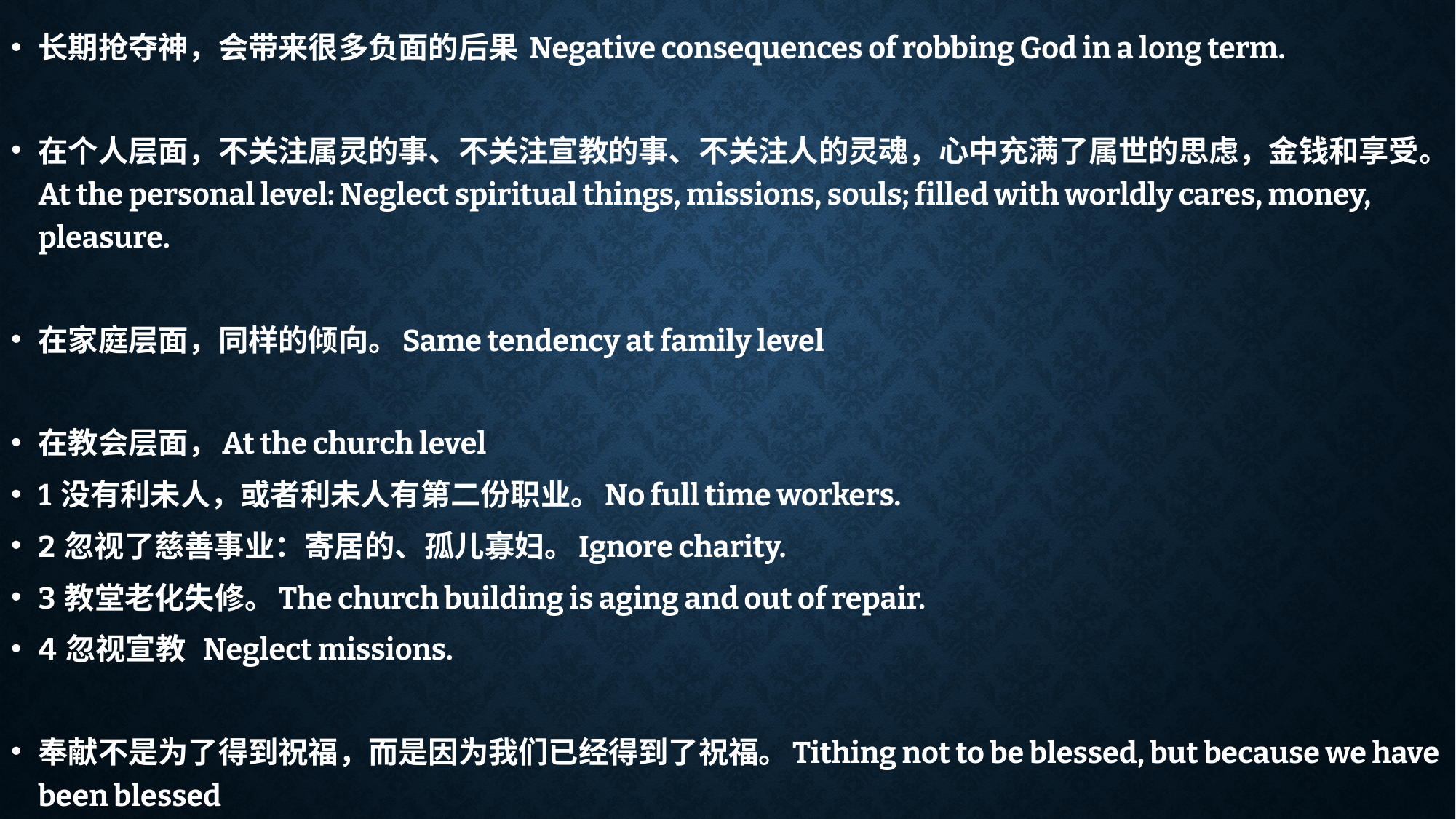

长期抢夺神，会带来很多负面的后果 Negative consequences of robbing God in a long term.

在个人层面，不关注属灵的事、不关注宣教的事、不关注人的灵魂，心中充满了属世的思虑，金钱和享受。At the personal level: Neglect spiritual things, missions, souls; filled with worldly cares, money, pleasure.

在家庭层面，同样的倾向。Same tendency at family level

在教会层面，At the church level
1 没有利未人，或者利未人有第二份职业。No full time workers.
2 忽视了慈善事业：寄居的、孤儿寡妇。Ignore charity.
3 教堂老化失修。The church building is aging and out of repair.
4 忽视宣教  Neglect missions.

奉献不是为了得到祝福，而是因为我们已经得到了祝福。Tithing not to be blessed, but because we have been blessed